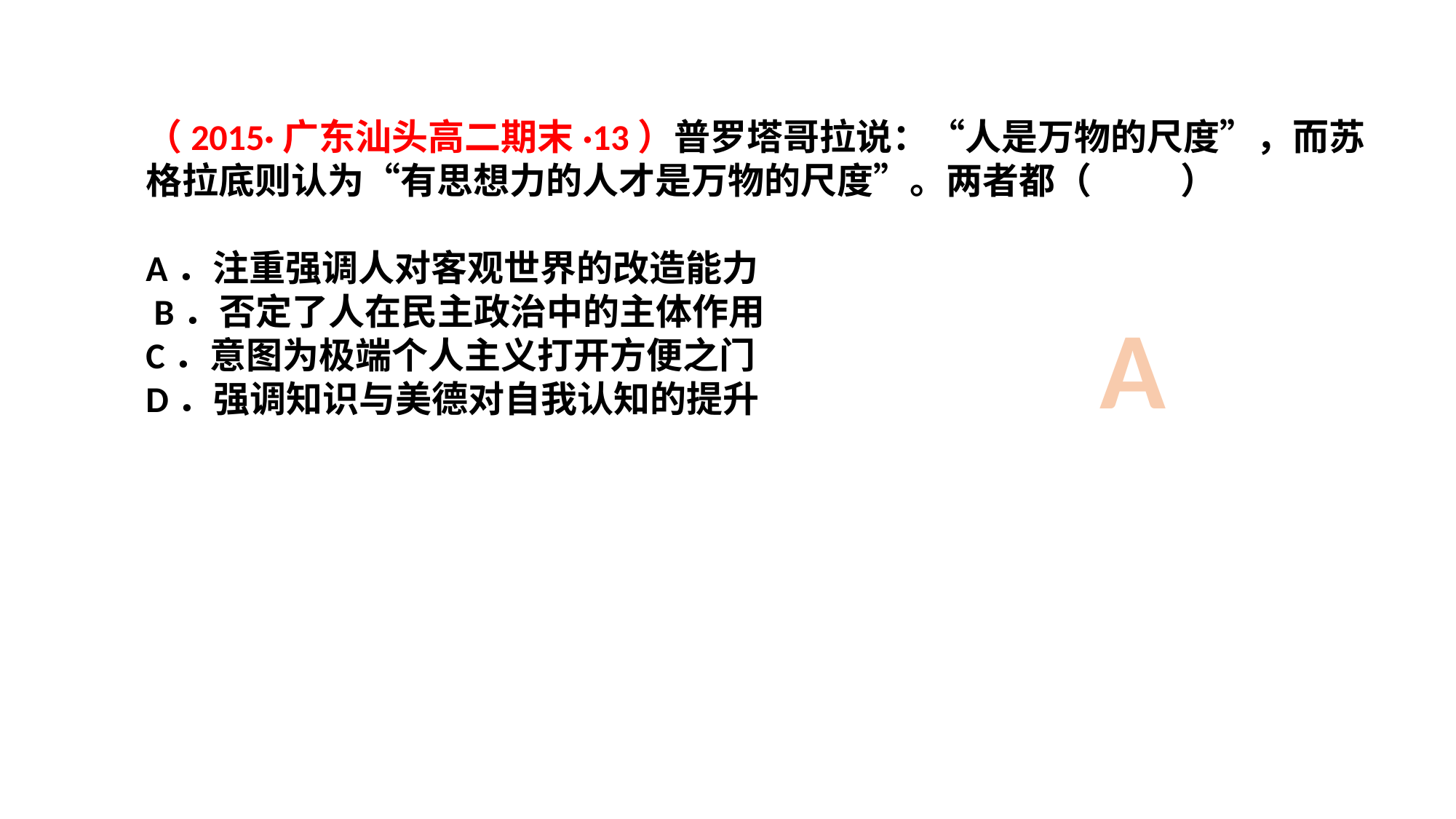

（2015·广东汕头高二期末·13）普罗塔哥拉说：“人是万物的尺度”，而苏格拉底则认为“有思想力的人才是万物的尺度”。两者都（　　  ）

A．注重强调人对客观世界的改造能力
 B．否定了人在民主政治中的主体作用
C．意图为极端个人主义打开方便之门
D．强调知识与美德对自我认知的提升

A